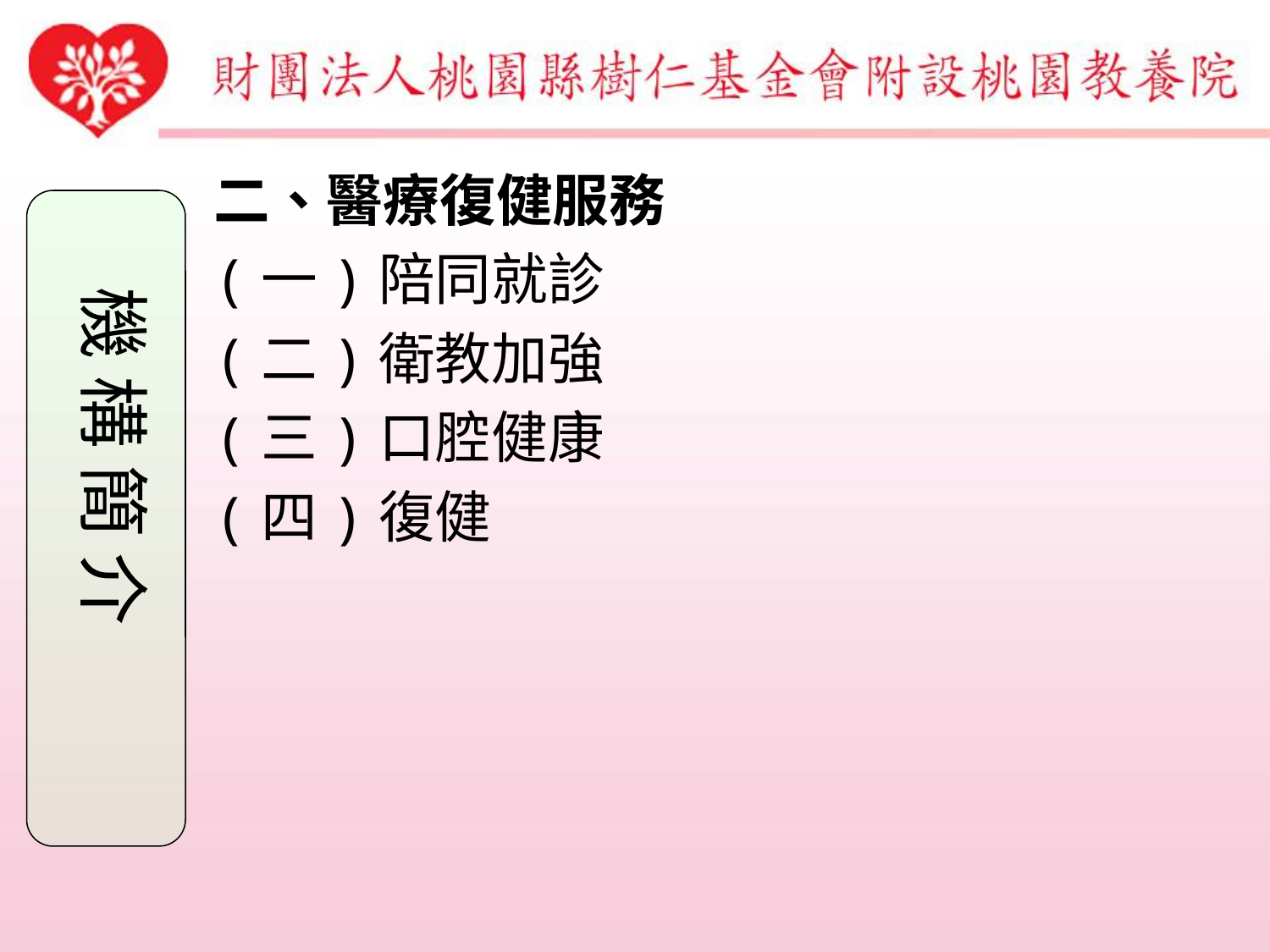

二、醫療復健服務
(一)陪同就診
(二)衛教加強
(三)口腔健康
(四)復健

機 構 簡 介